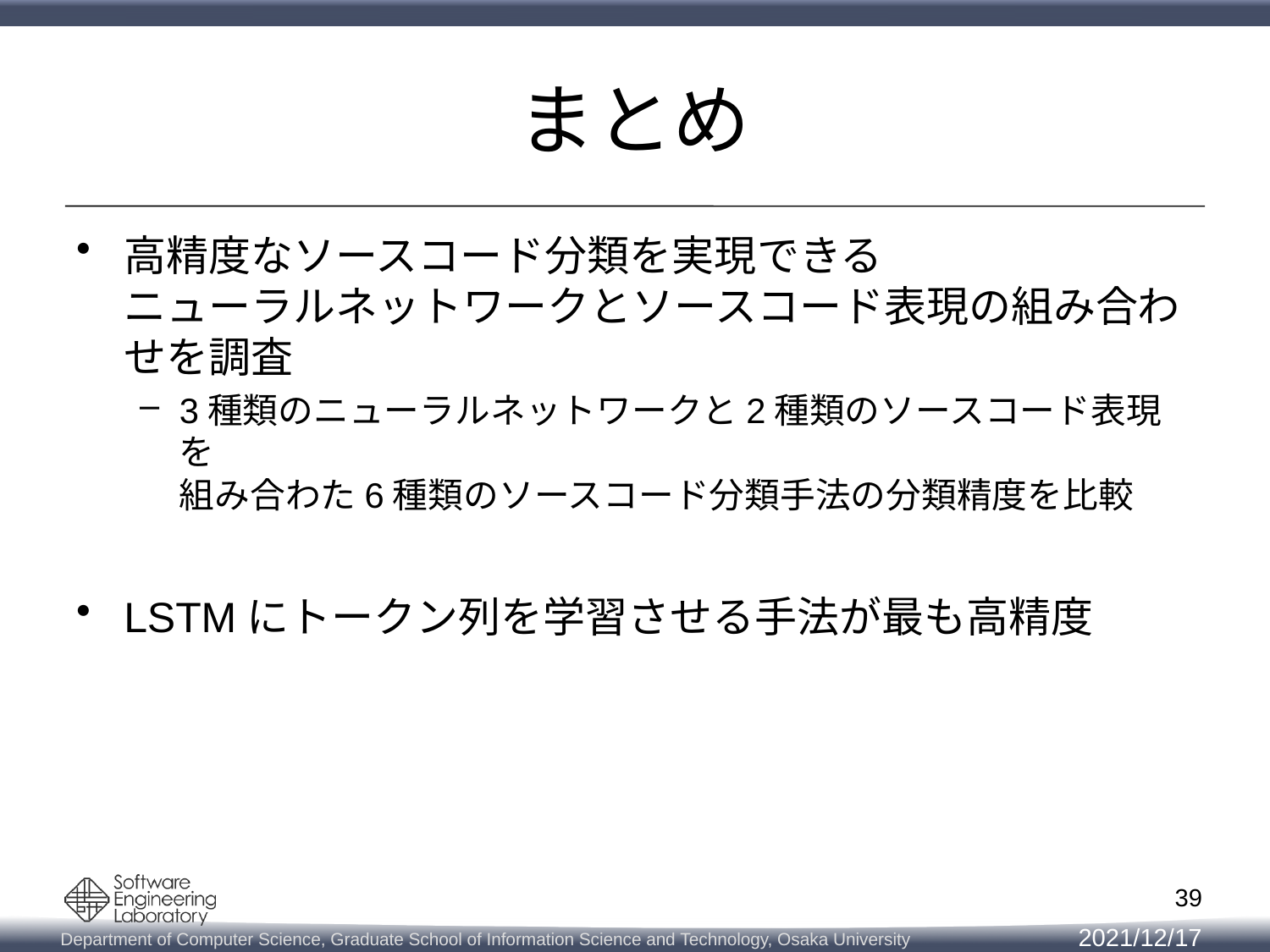

# まとめ
高精度なソースコード分類を実現できる
ニューラルネットワークとソースコード表現の組み合わせを調査
3種類のニューラルネットワークと2種類のソースコード表現を
組み合わた6種類のソースコード分類手法の分類精度を比較

LSTMにトークン列を学習させる手法が最も高精度
39
2021/12/17